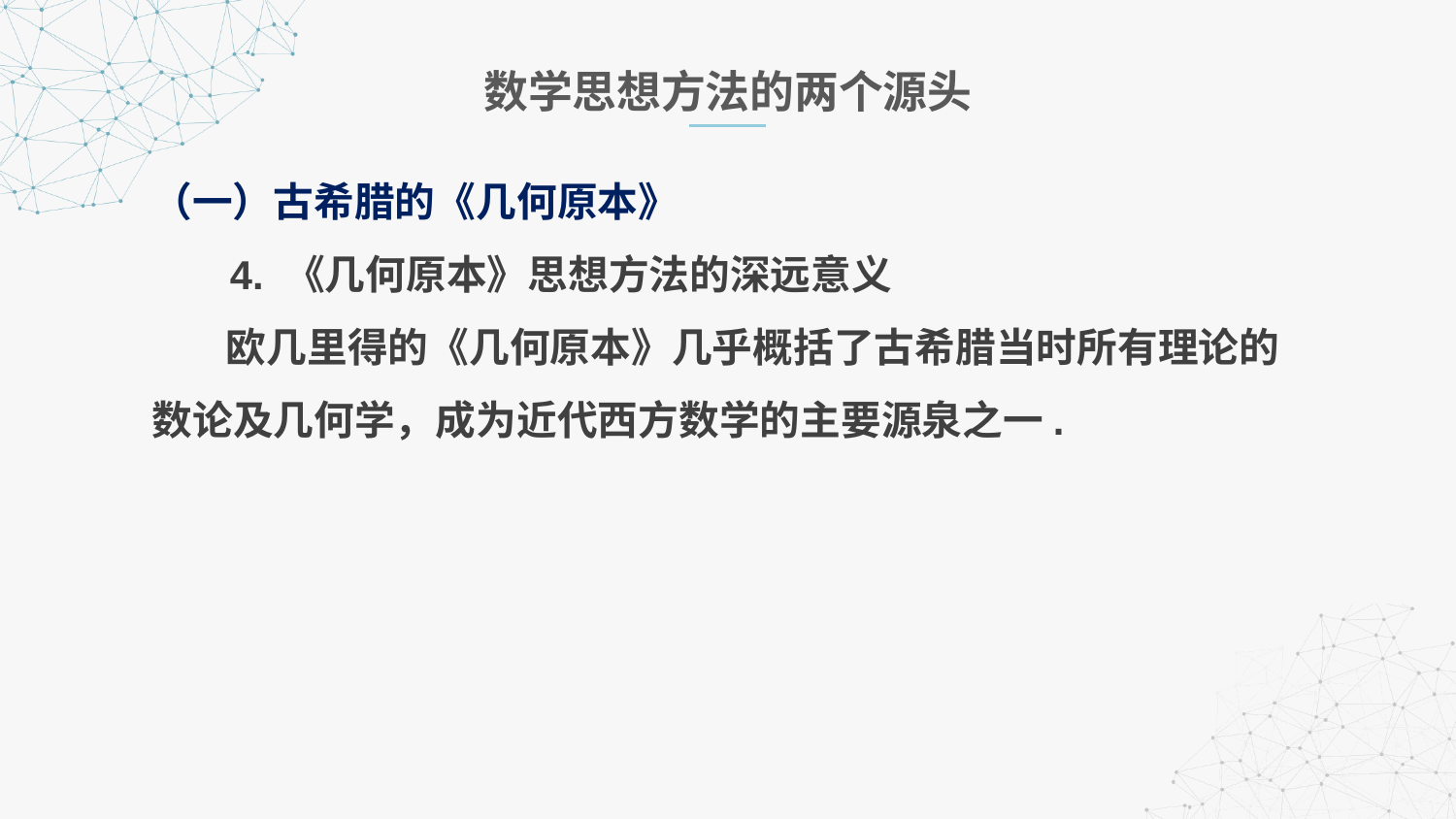

数学思想方法的两个源头
（一）古希腊的《几何原本》
       4. 《几何原本》思想方法的深远意义
       欧几里得的《几何原本》几乎概括了古希腊当时所有理论的数论及几何学，成为近代西方数学的主要源泉之一.